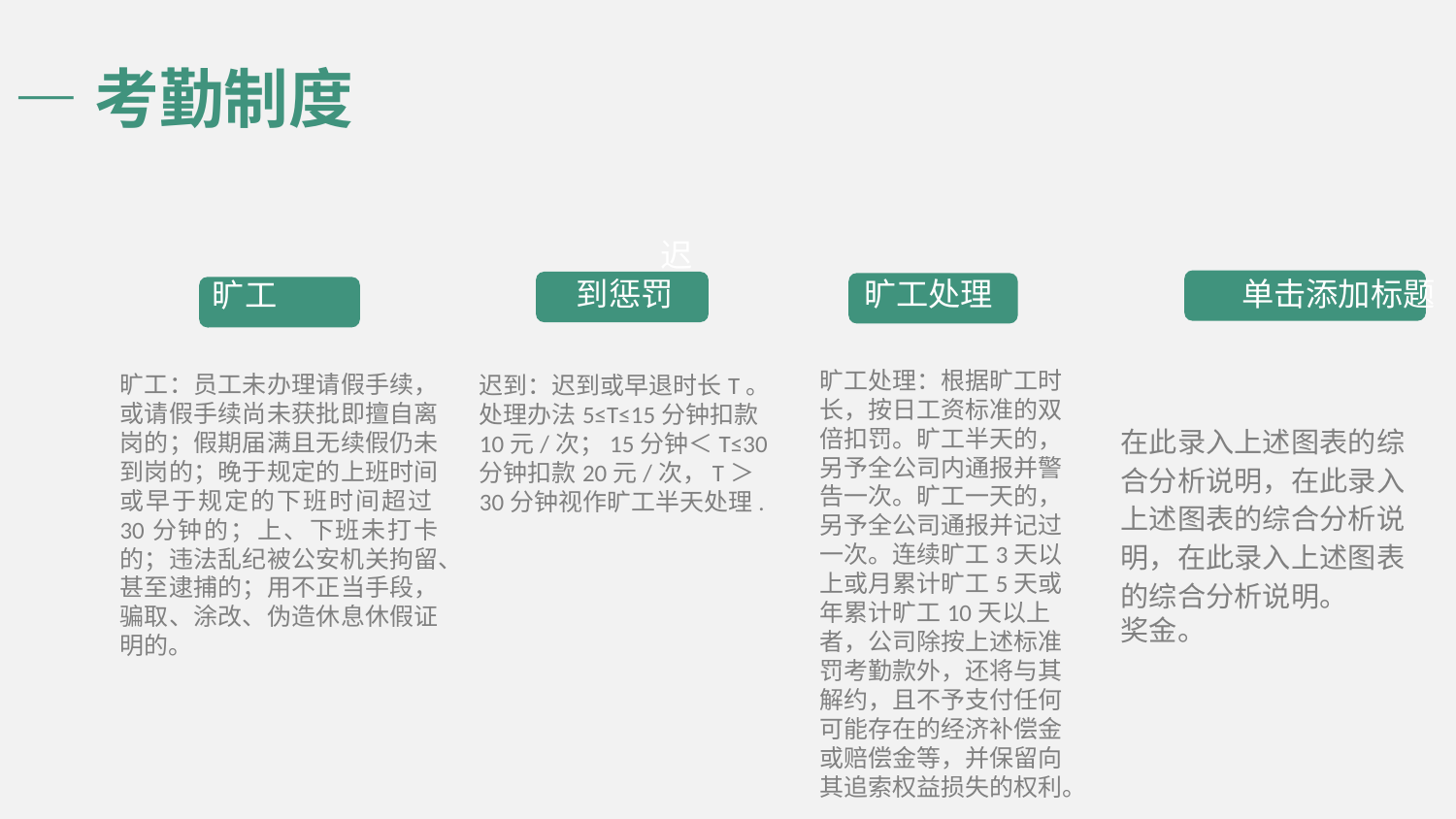

—考勤制度
             迟到惩罚

旷工处理

        单击添加标题

     旷工

旷工处理：根据旷工时长，按日工资标准的双倍扣罚。旷工半天的，另予全公司内通报并警告一次。旷工一天的，另予全公司通报并记过一次。连续旷工3天以上或月累计旷工5天或年累计旷工10天以上者，公司除按上述标准罚考勤款外，还将与其解约，且不予支付任何可能存在的经济补偿金或赔偿金等，并保留向其追索权益损失的权利。

旷工：员工未办理请假手续，或请假手续尚未获批即擅自离岗的；假期届满且无续假仍未到岗的；晚于规定的上班时间或早于规定的下班时间超过30分钟的；上、下班未打卡的；违法乱纪被公安机关拘留、甚至逮捕的；用不正当手段，骗取、涂改、伪造休息休假证明的。

迟到：迟到或早退时长T。
处理办法5≤T≤15分钟扣款10元/次；15分钟＜T≤30分钟扣款20元/次，T＞30分钟视作旷工半天处理.
在此录入上述图表的综合分析说明，在此录入上述图表的综合分析说明，在此录入上述图表的综合分析说明。
奖金。